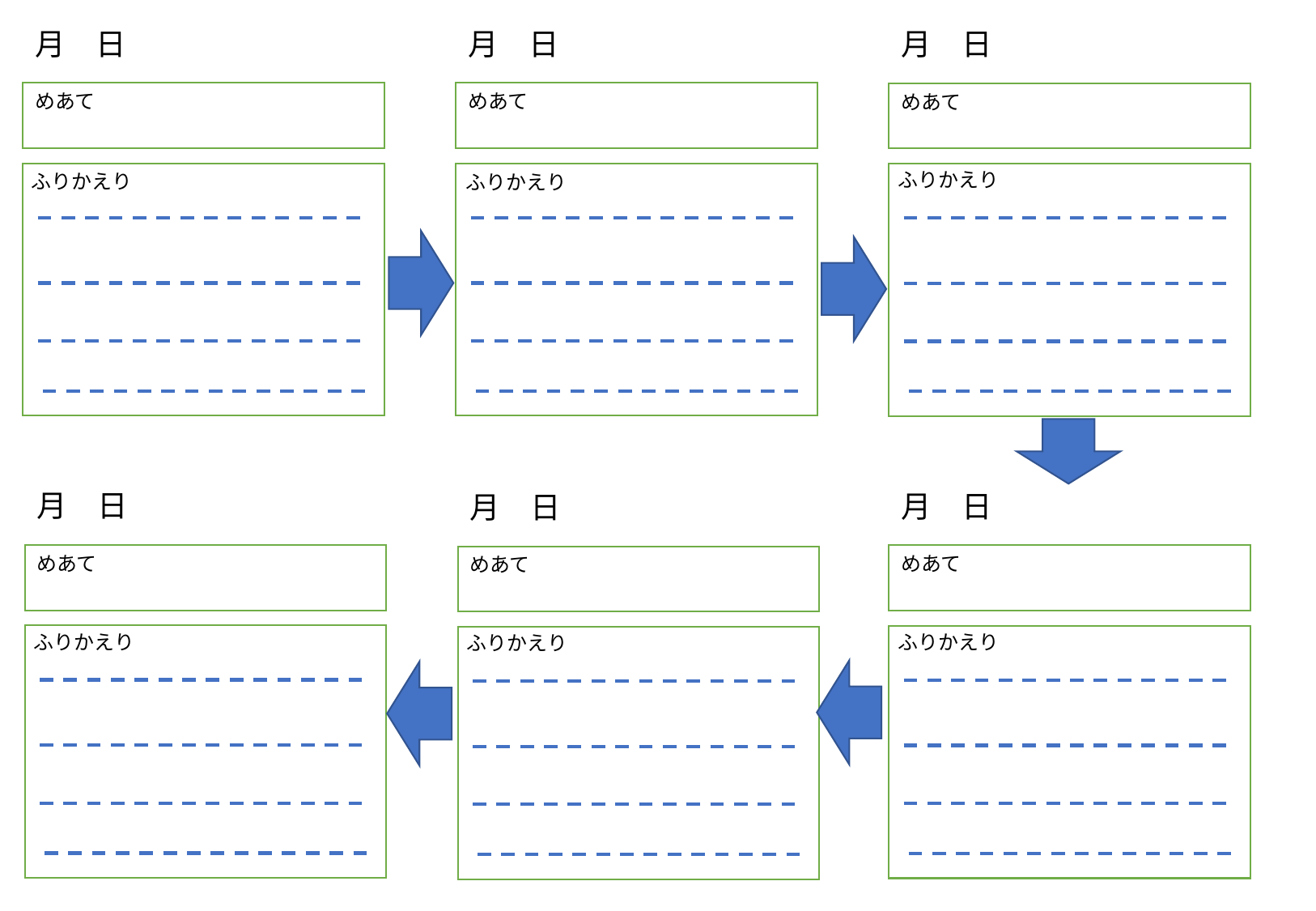

月　日
めあて

月　日
めあて

月　日
めあて

ふりかえり
ふりかえり
ふりかえり

月　日
めあて

ふりかえり
月　日
めあて

ふりかえり
月　日
めあて

ふりかえり